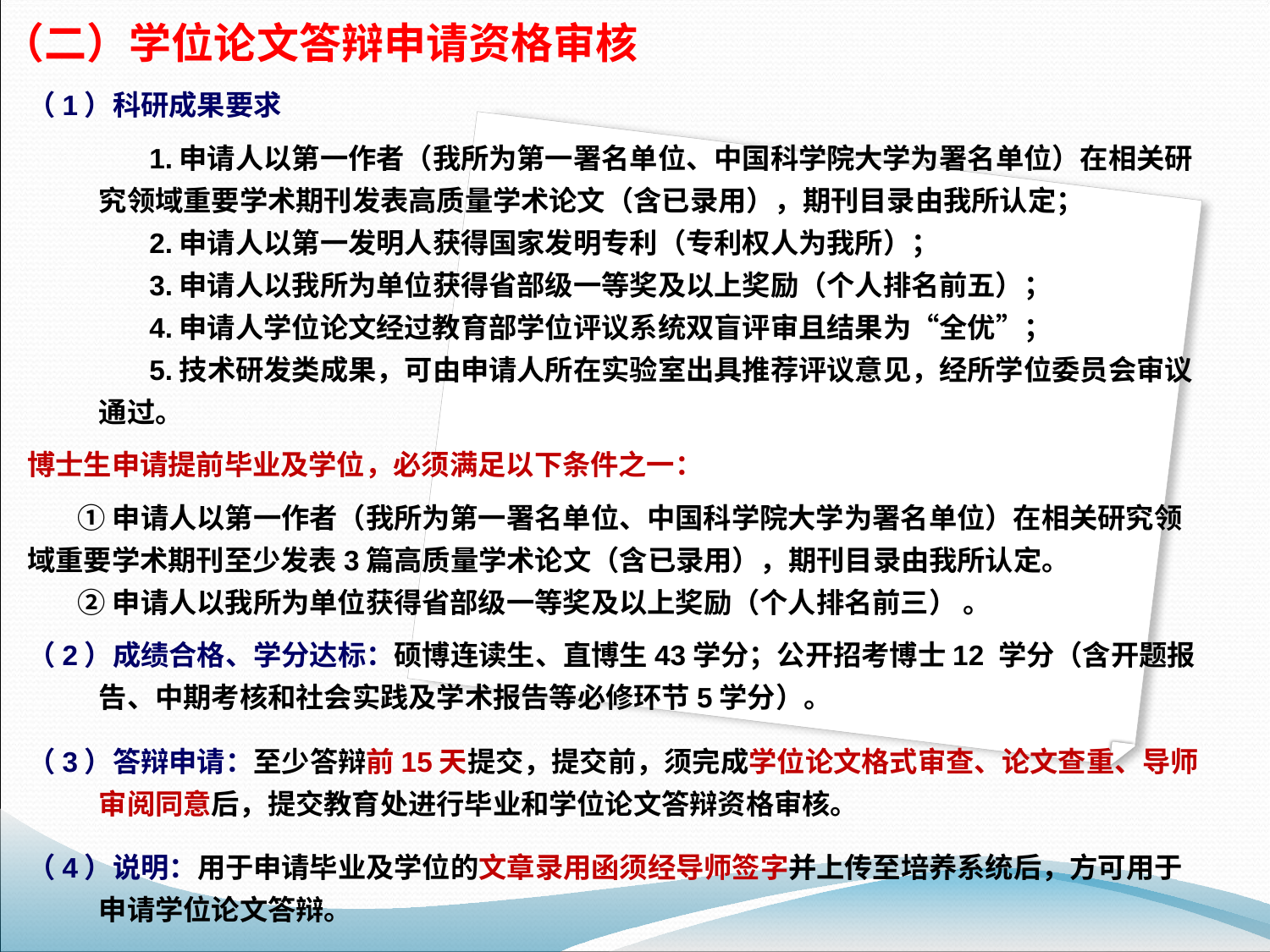

（二）学位论文答辩申请资格审核
（1）科研成果要求
1.申请人以第一作者（我所为第一署名单位、中国科学院大学为署名单位）在相关研究领域重要学术期刊发表高质量学术论文（含已录用），期刊目录由我所认定；
2.申请人以第一发明人获得国家发明专利（专利权人为我所）；
3.申请人以我所为单位获得省部级一等奖及以上奖励（个人排名前五）；
4.申请人学位论文经过教育部学位评议系统双盲评审且结果为“全优”；
5.技术研发类成果，可由申请人所在实验室出具推荐评议意见，经所学位委员会审议通过。
博士生申请提前毕业及学位，必须满足以下条件之一：
①申请人以第一作者（我所为第一署名单位、中国科学院大学为署名单位）在相关研究领域重要学术期刊至少发表3篇高质量学术论文（含已录用），期刊目录由我所认定。
②申请人以我所为单位获得省部级一等奖及以上奖励（个人排名前三） 。
（2）成绩合格、学分达标：硕博连读生、直博生43学分；公开招考博士12 学分（含开题报告、中期考核和社会实践及学术报告等必修环节5学分）。
（3）答辩申请：至少答辩前15天提交，提交前，须完成学位论文格式审查、论文查重、导师审阅同意后，提交教育处进行毕业和学位论文答辩资格审核。
（4）说明：用于申请毕业及学位的文章录用函须经导师签字并上传至培养系统后，方可用于申请学位论文答辩。